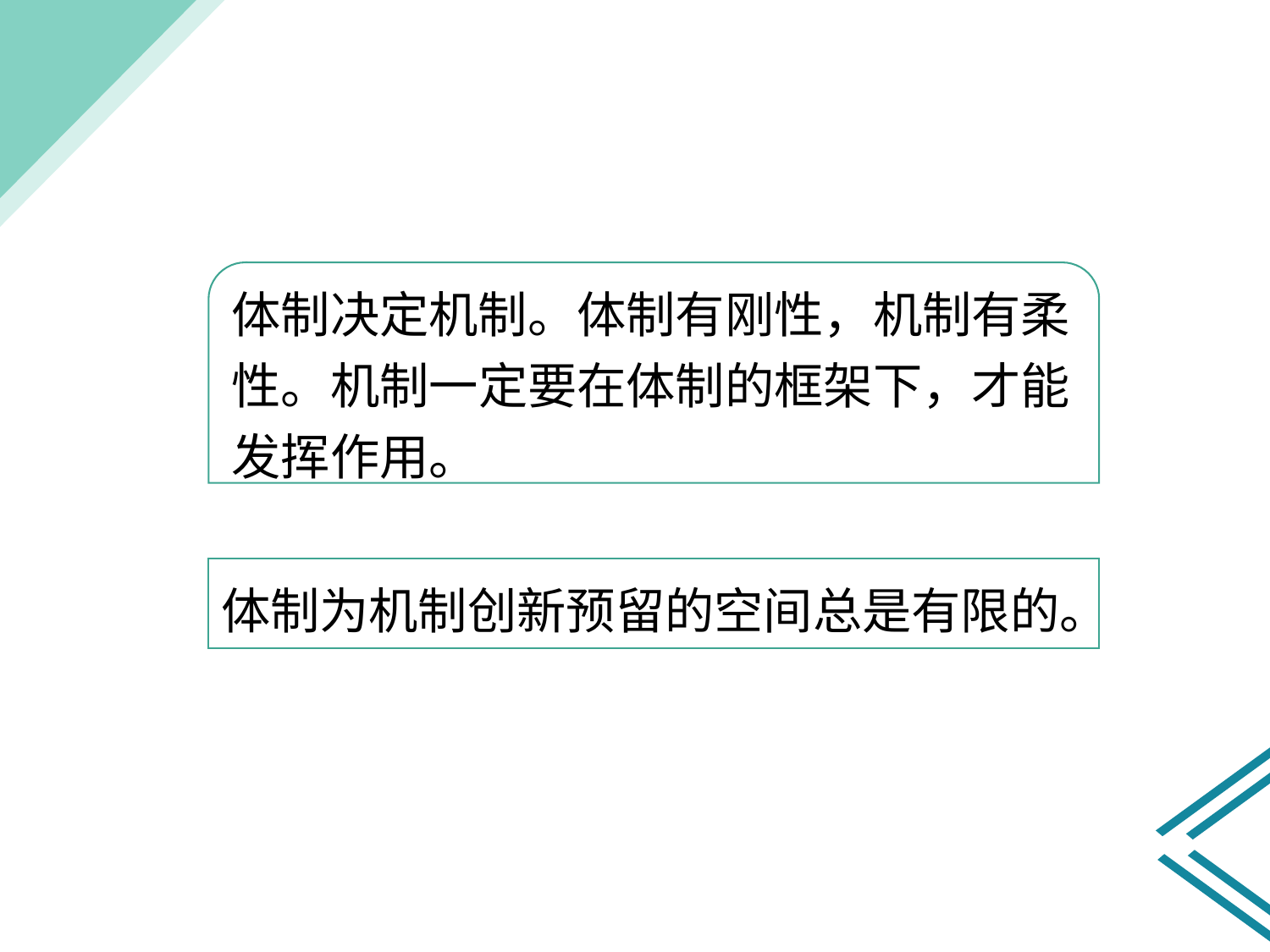

体制决定机制。体制有刚性，机制有柔性。机制一定要在体制的框架下，才能发挥作用。
体制为机制创新预留的空间总是有限的。